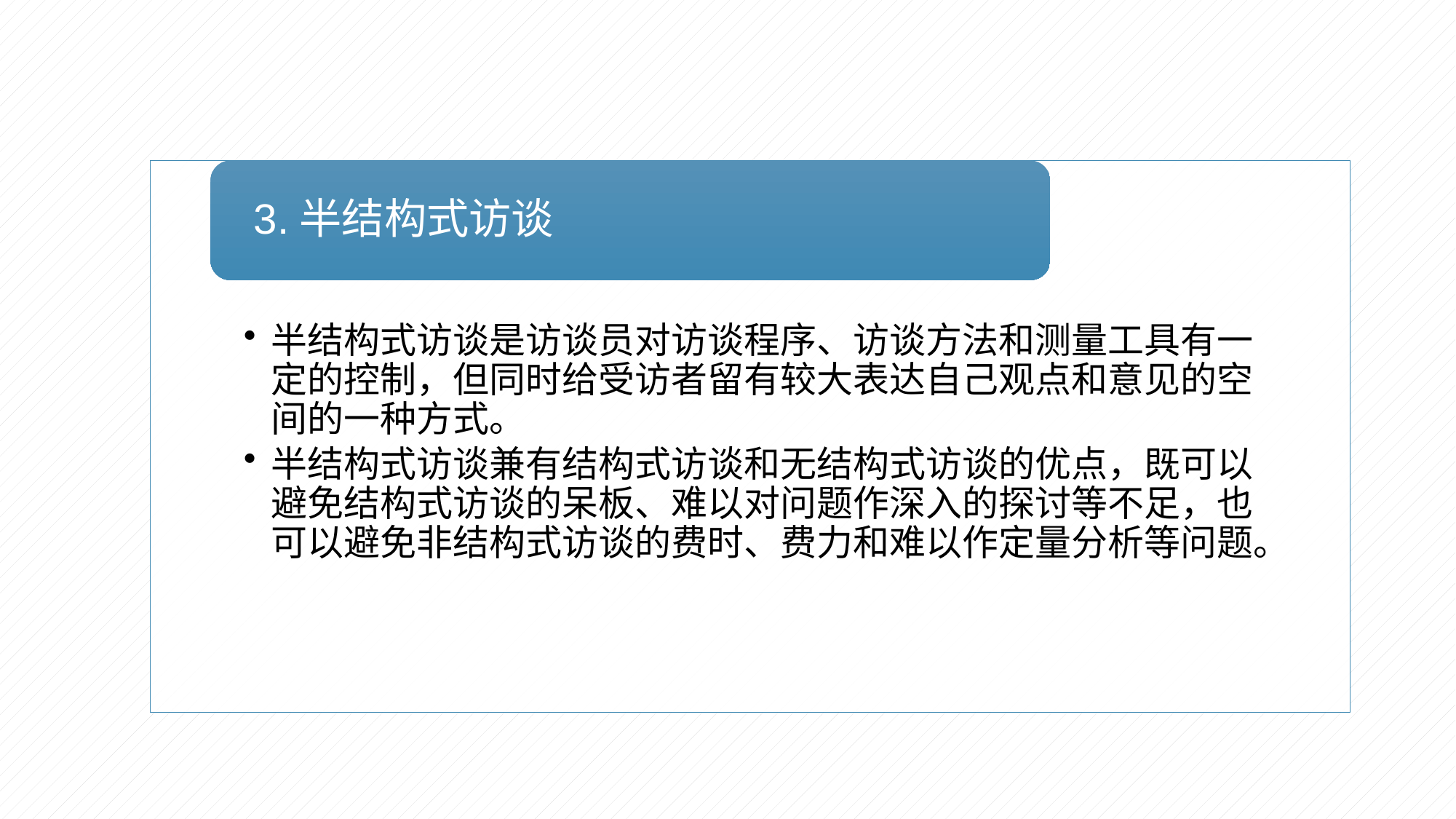

半结构式访谈是访谈员对访谈程序、访谈方法和测量工具有一定的控制，但同时给受访者留有较大表达自己观点和意见的空间的一种方式。
半结构式访谈兼有结构式访谈和无结构式访谈的优点，既可以避免结构式访谈的呆板、难以对问题作深入的探讨等不足，也可以避免非结构式访谈的费时、费力和难以作定量分析等问题。
3.半结构式访谈